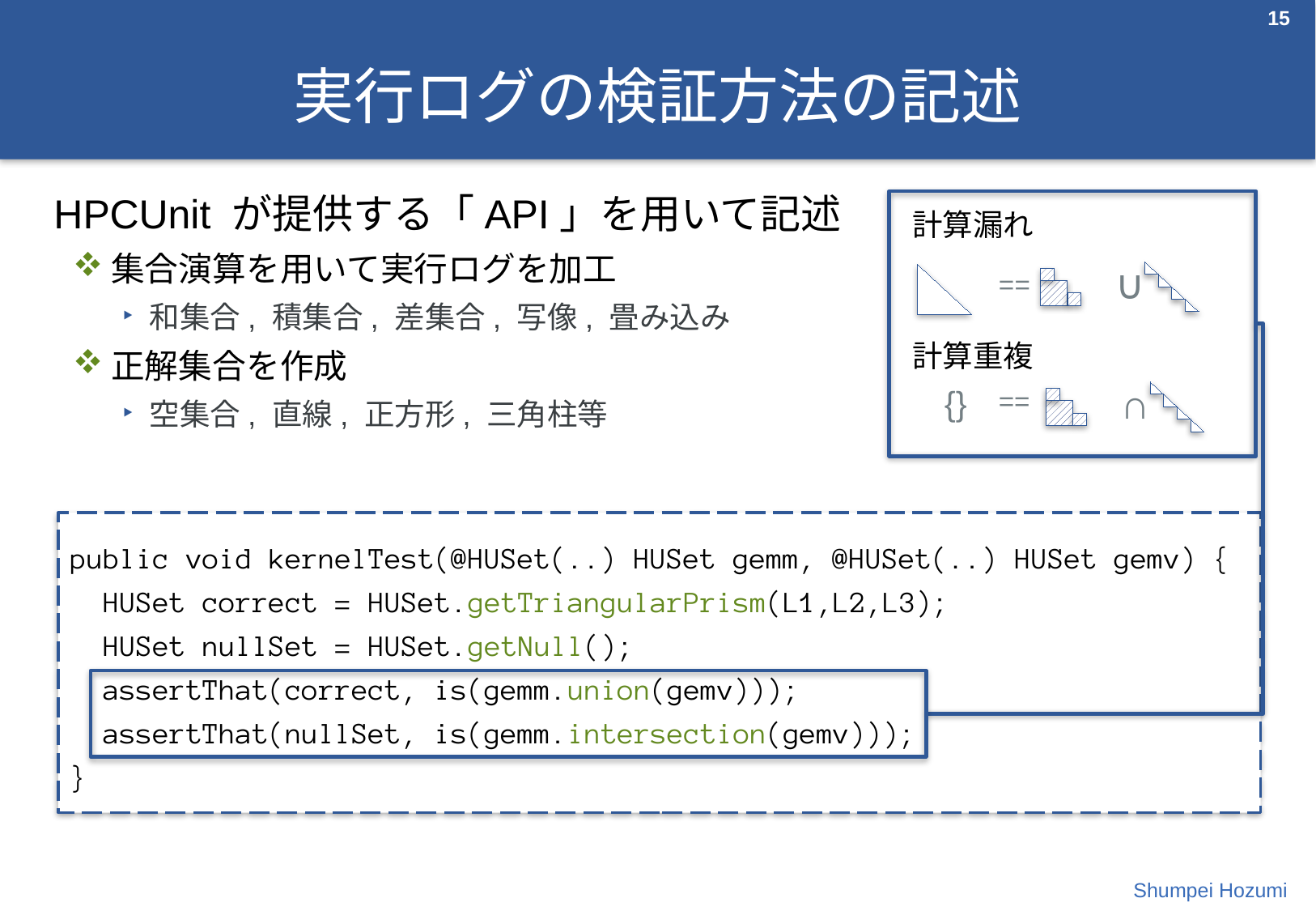

15
# 実行ログの検証方法の記述
HPCUnit が提供する「API」を用いて記述
集合演算を用いて実行ログを加工
和集合, 積集合, 差集合, 写像, 畳み込み
正解集合を作成
空集合, 直線, 正方形, 三角柱等

計算漏れ
∪

==

計算重複
∩
{}
==

public void kernelTest(@HUSet(..) HUSet gemm, @HUSet(..) HUSet gemv) {
  HUSet correct = HUSet.getTriangularPrism(L1,L2,L3);
  HUSet nullSet = HUSet.getNull();
  assertThat(correct, is(gemm.union(gemv)));
  assertThat(nullSet, is(gemm.intersection(gemv)));
}

Shumpei Hozumi